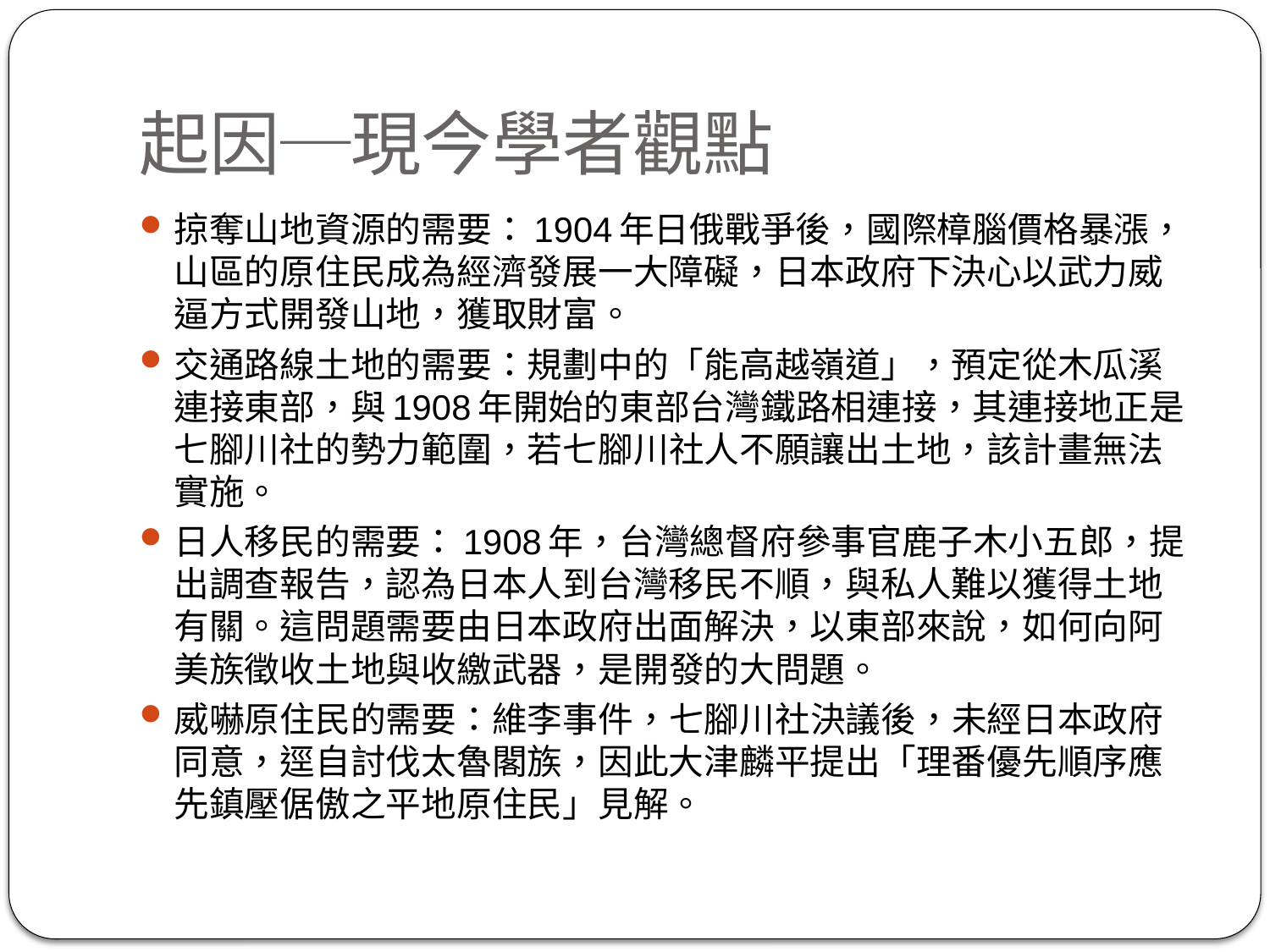

# 起因─現今學者觀點
掠奪山地資源的需要：1904年日俄戰爭後，國際樟腦價格暴漲，山區的原住民成為經濟發展一大障礙，日本政府下決心以武力威逼方式開發山地，獲取財富。
交通路線土地的需要：規劃中的「能高越嶺道」，預定從木瓜溪連接東部，與1908年開始的東部台灣鐵路相連接，其連接地正是七腳川社的勢力範圍，若七腳川社人不願讓出土地，該計畫無法實施。
日人移民的需要：1908年，台灣總督府參事官鹿子木小五郎，提出調查報告，認為日本人到台灣移民不順，與私人難以獲得土地有關。這問題需要由日本政府出面解決，以東部來說，如何向阿美族徵收土地與收繳武器，是開發的大問題。
威嚇原住民的需要：維李事件，七腳川社決議後，未經日本政府同意，逕自討伐太魯閣族，因此大津麟平提出「理番優先順序應先鎮壓倨傲之平地原住民」見解。